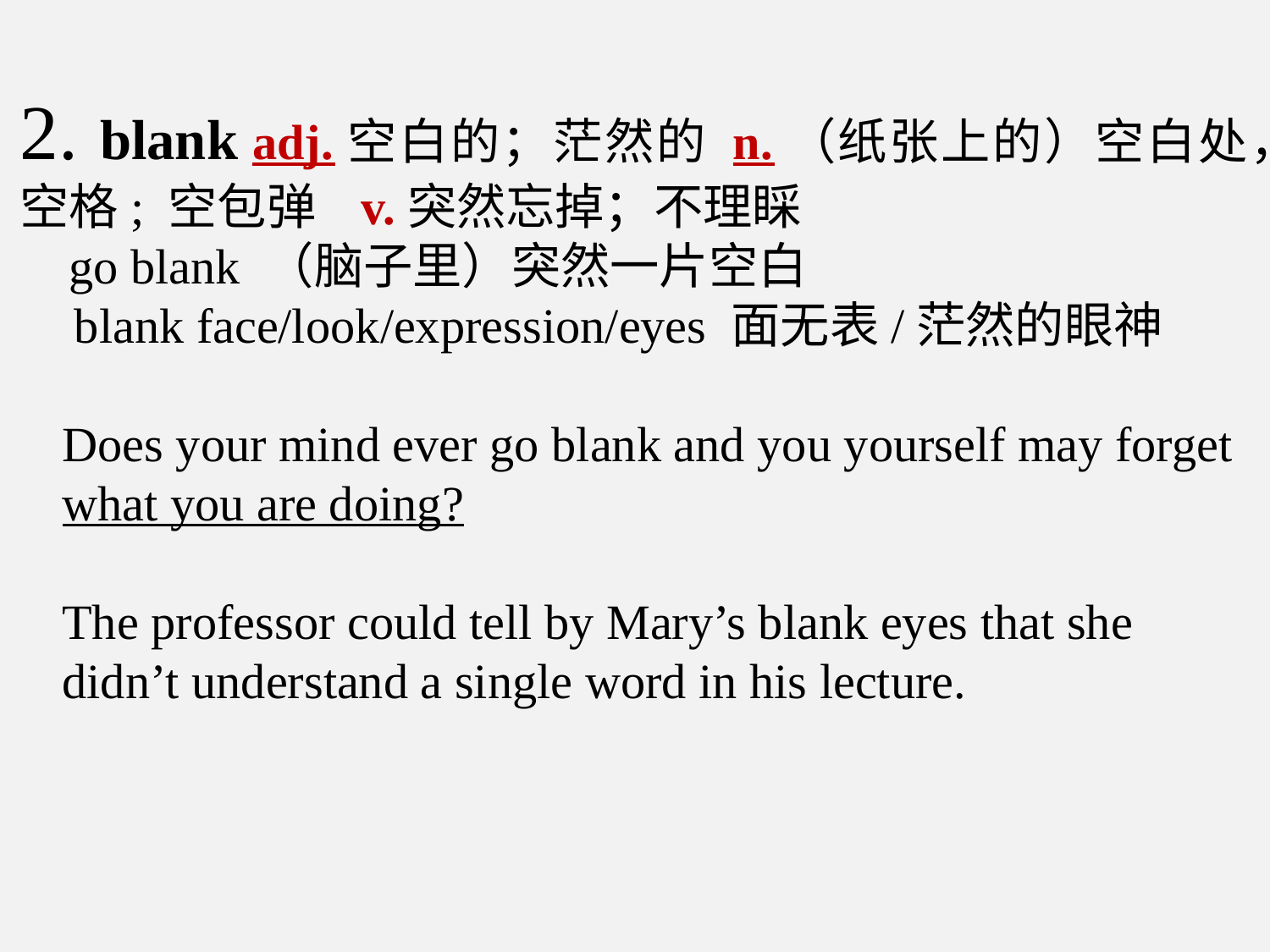

2. blank adj.空白的；茫然的 n.（纸张上的）空白处，空格; 空包弹   v.突然忘掉；不理睬
    go blank （脑子里）突然一片空白
 blank face/look/expression/eyes 面无表/茫然的眼神

Does your mind ever go blank and you yourself may forget what you are doing?

The professor could tell by Mary’s blank eyes that she didn’t understand a single word in his lecture.